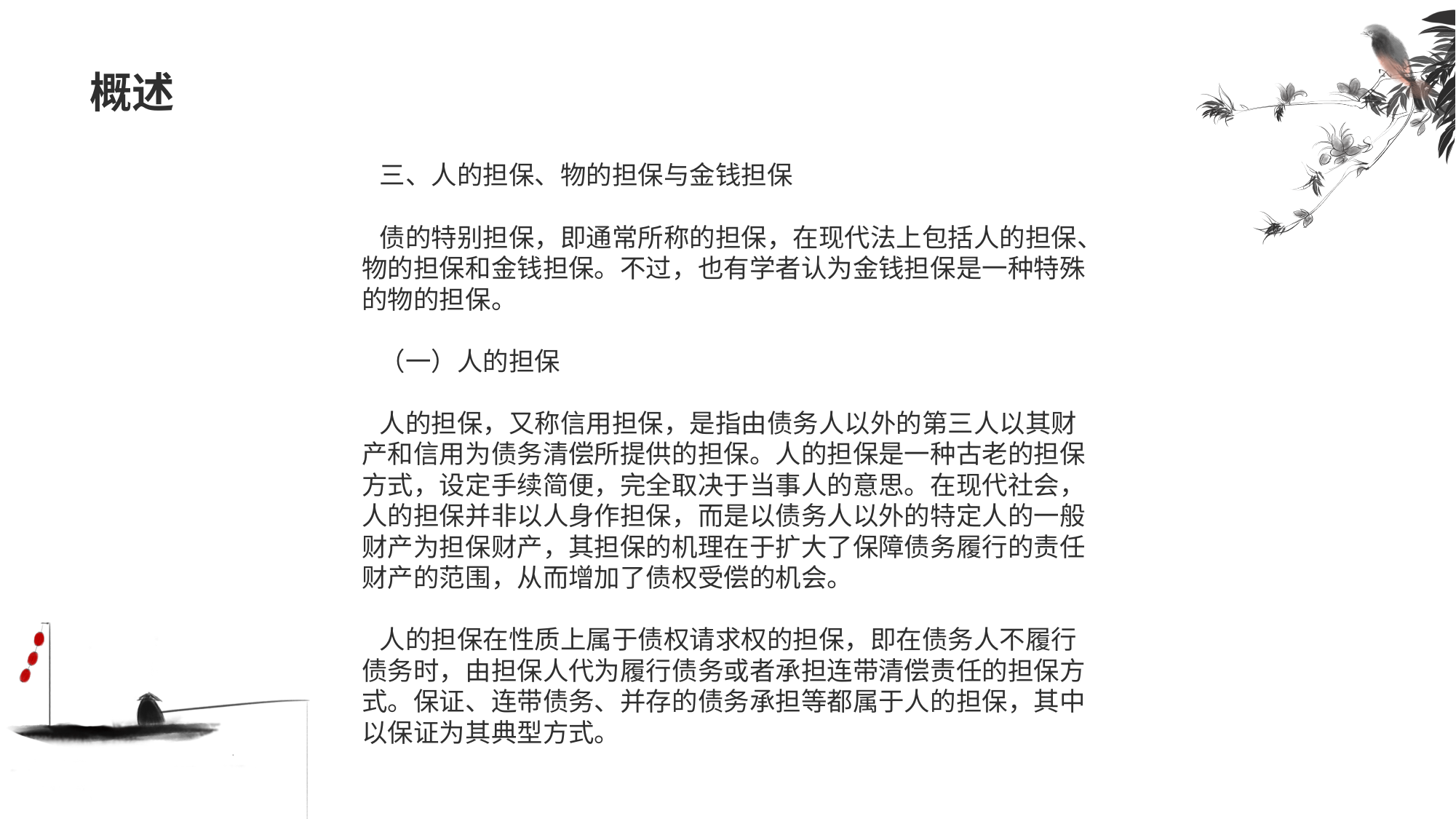

# 概述

  三、人的担保、物的担保与金钱担保

  债的特别担保，即通常所称的担保，在现代法上包括人的担保、物的担保和金钱担保。不过，也有学者认为金钱担保是一种特殊的物的担保。

  （一）人的担保

  人的担保，又称信用担保，是指由债务人以外的第三人以其财产和信用为债务清偿所提供的担保。人的担保是一种古老的担保方式，设定手续简便，完全取决于当事人的意思。在现代社会，人的担保并非以人身作担保，而是以债务人以外的特定人的一般财产为担保财产，其担保的机理在于扩大了保障债务履行的责任财产的范围，从而增加了债权受偿的机会。

  人的担保在性质上属于债权请求权的担保，即在债务人不履行债务时，由担保人代为履行债务或者承担连带清偿责任的担保方式。保证、连带债务、并存的债务承担等都属于人的担保，其中以保证为其典型方式。
5